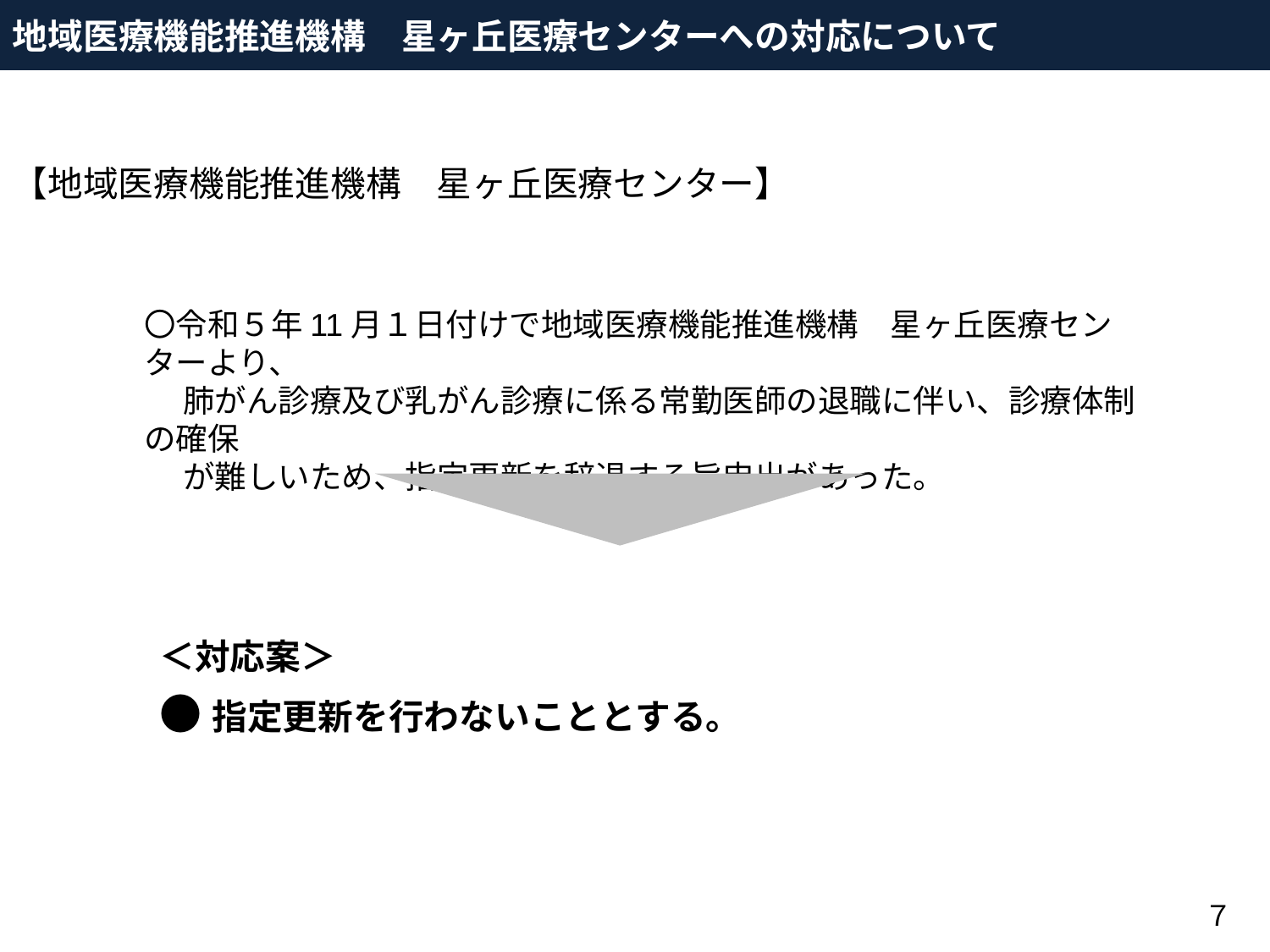

地域医療機能推進機構　星ヶ丘医療センターへの対応について
【地域医療機能推進機構　星ヶ丘医療センター】
〇令和５年11月１日付けで地域医療機能推進機構　星ヶ丘医療センターより、
　 肺がん診療及び乳がん診療に係る常勤医師の退職に伴い、診療体制の確保
　 が難しいため、指定更新を辞退する旨申出があった。

＜対応案＞
●指定更新を行わないこととする。
７